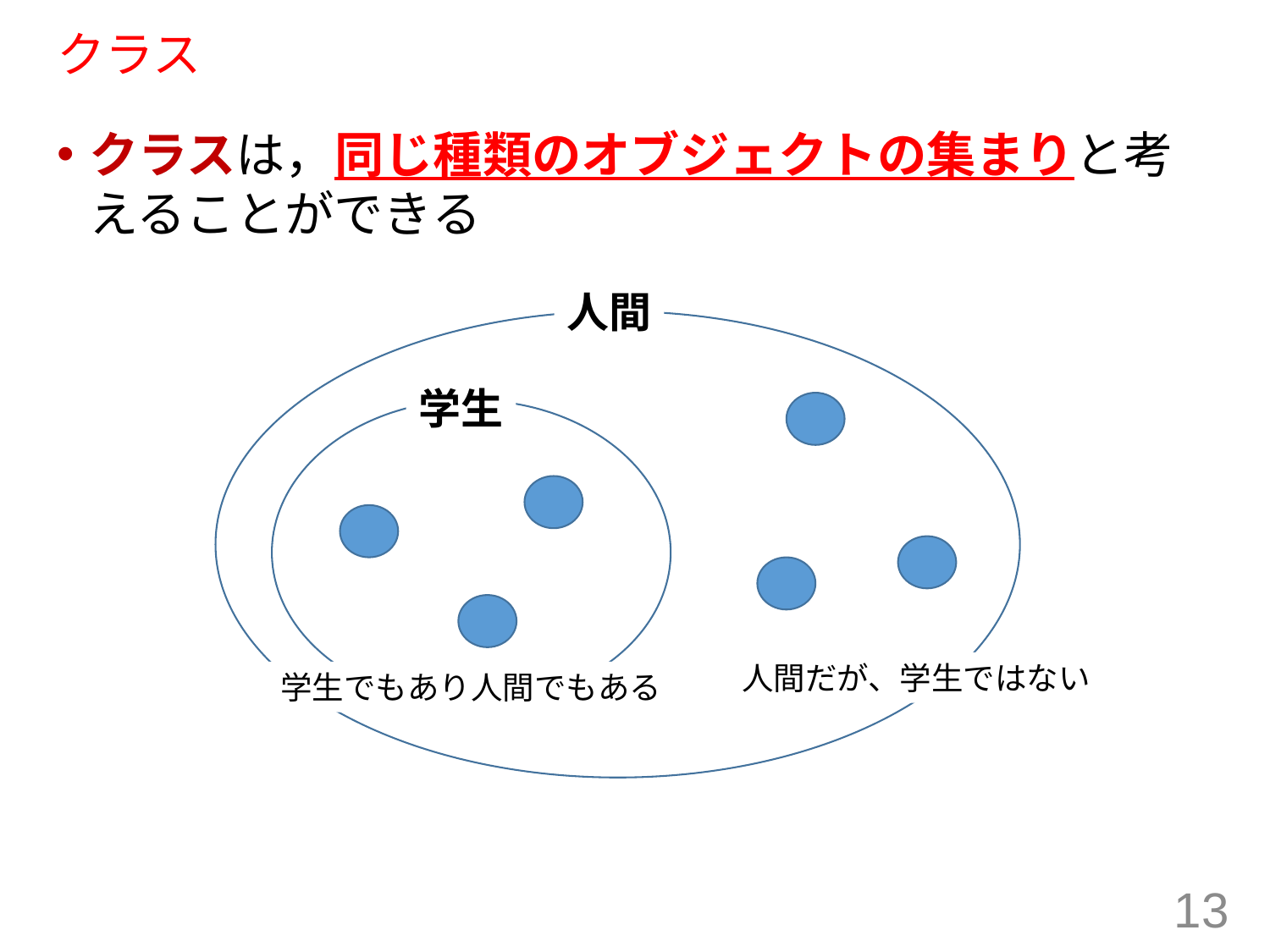

# クラス
クラスは，同じ種類のオブジェクトの集まりと考えることができる
人間

学生

人間だが、学生ではない
学生でもあり人間でもある
13